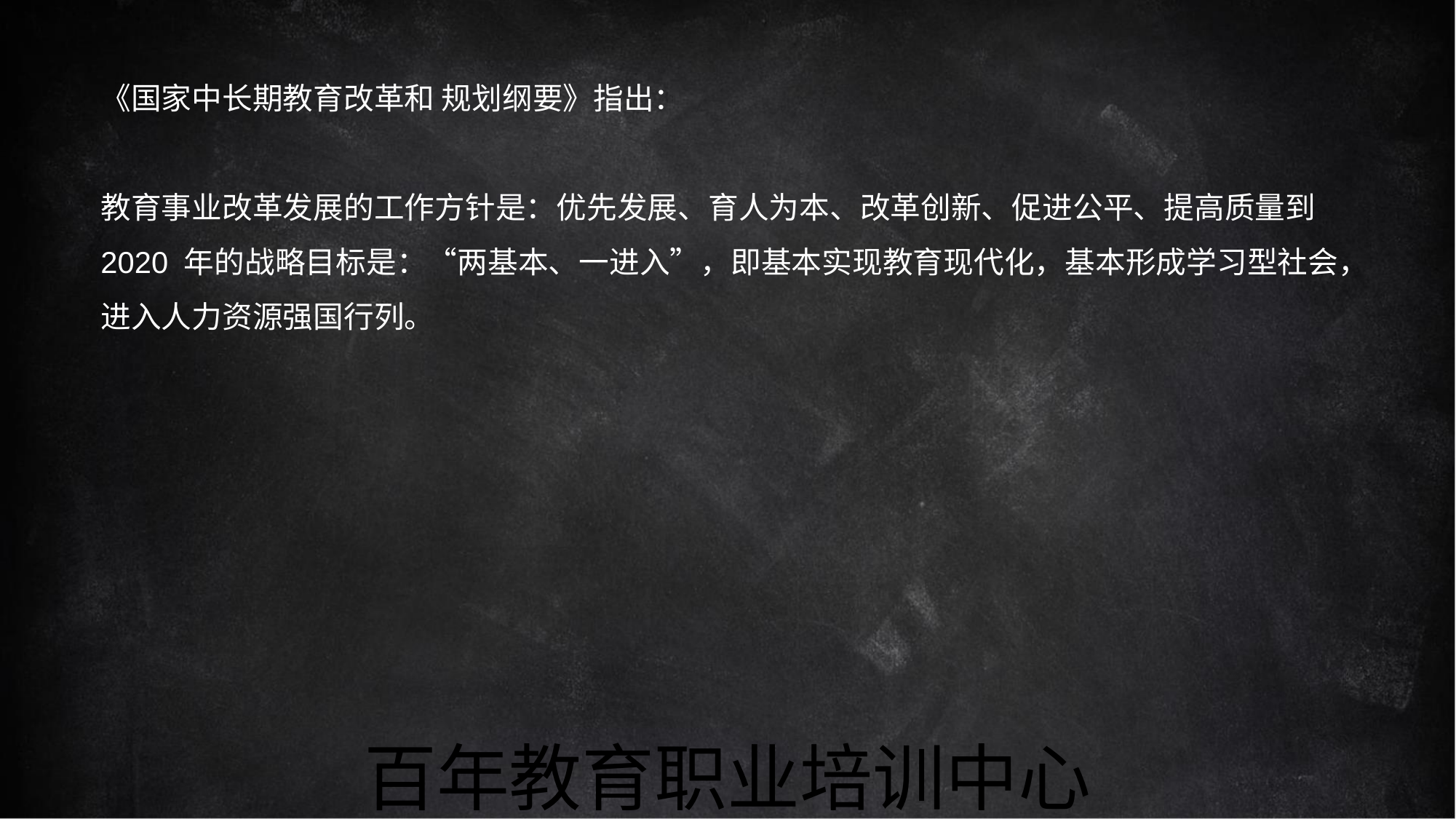

《国家中长期教育改革和 规划纲要》指出：
教育事业改革发展的工作方针是：优先发展、育人为本、改革创新、促进公平、提高质量到
2020 年的战略目标是：“两基本、一进入”，即基本实现教育现代化，基本形成学习型社会，
进入人力资源强国行列。
百年教育职业培训中心